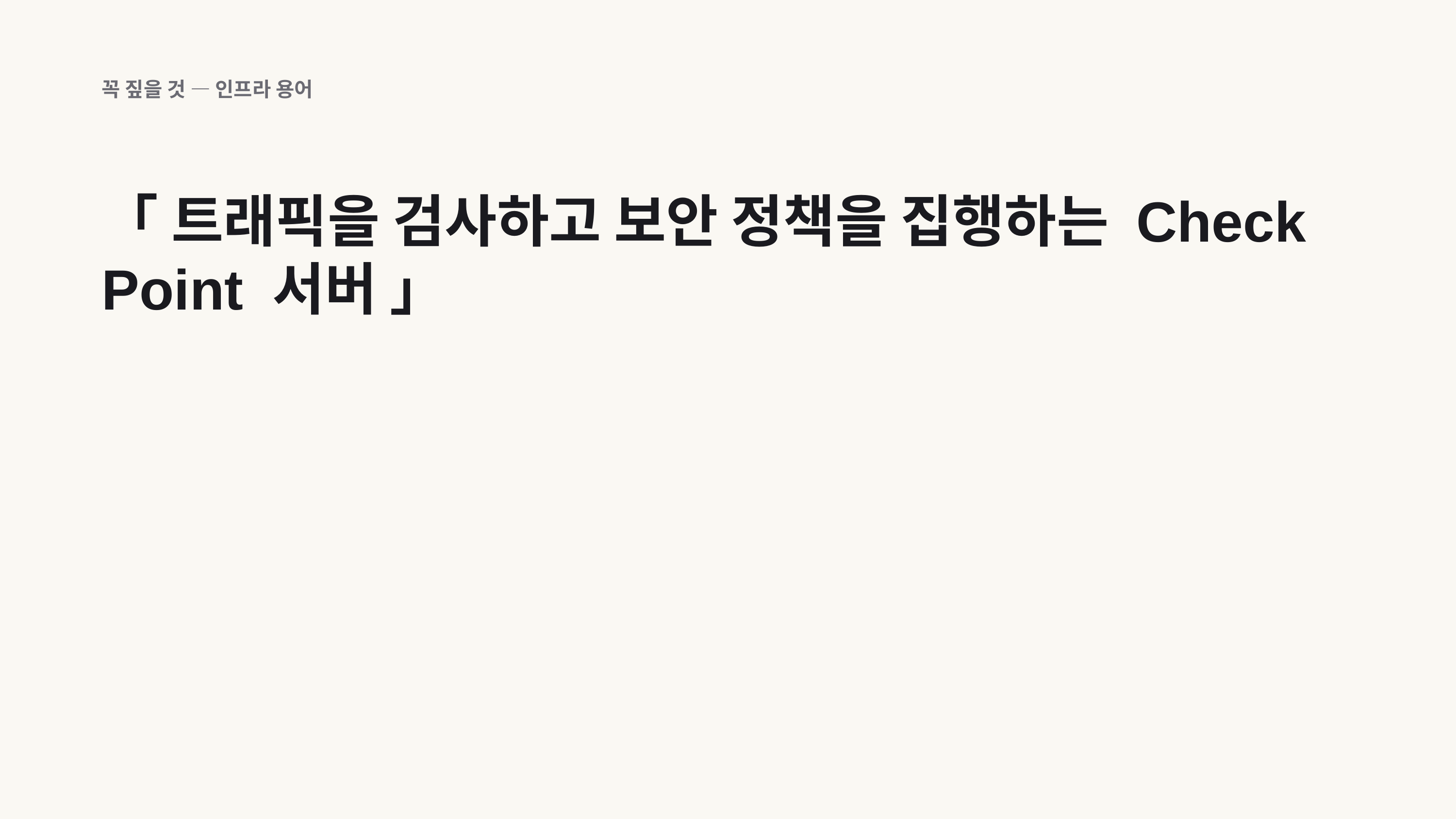

꼭 짚을 것 — 인프라 용어
「 트래픽을 검사하고 보안 정책을 집행하는 Check Point 서버 」